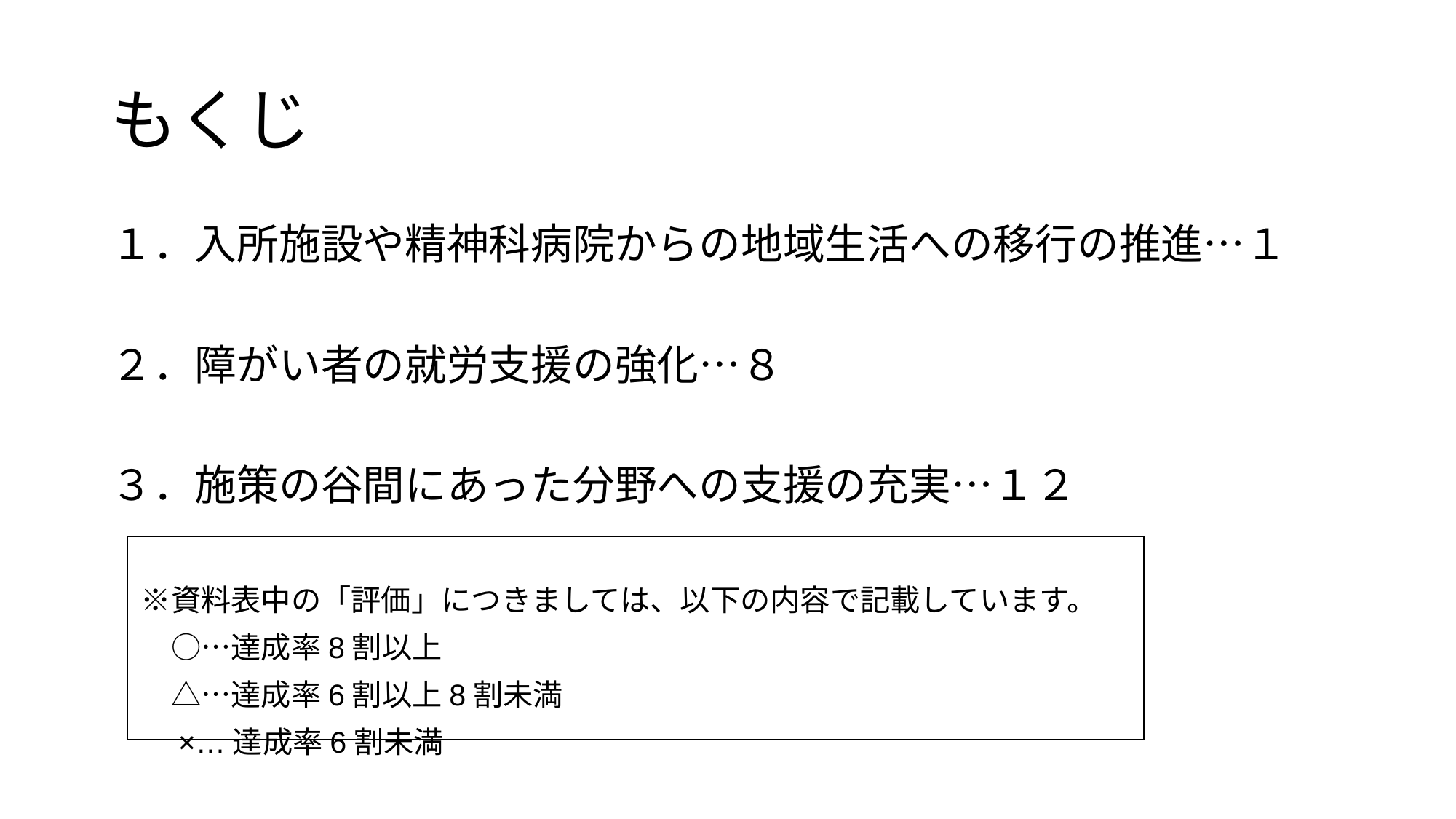

# もくじ
１．入所施設や精神科病院からの地域生活への移行の推進…１

２．障がい者の就労支援の強化…８

３．施策の谷間にあった分野への支援の充実…１２

　※資料表中の「評価」につきましては、以下の内容で記載しています。
　　○…達成率8割以上
　　△…達成率6割以上8割未満
　　×…達成率6割未満